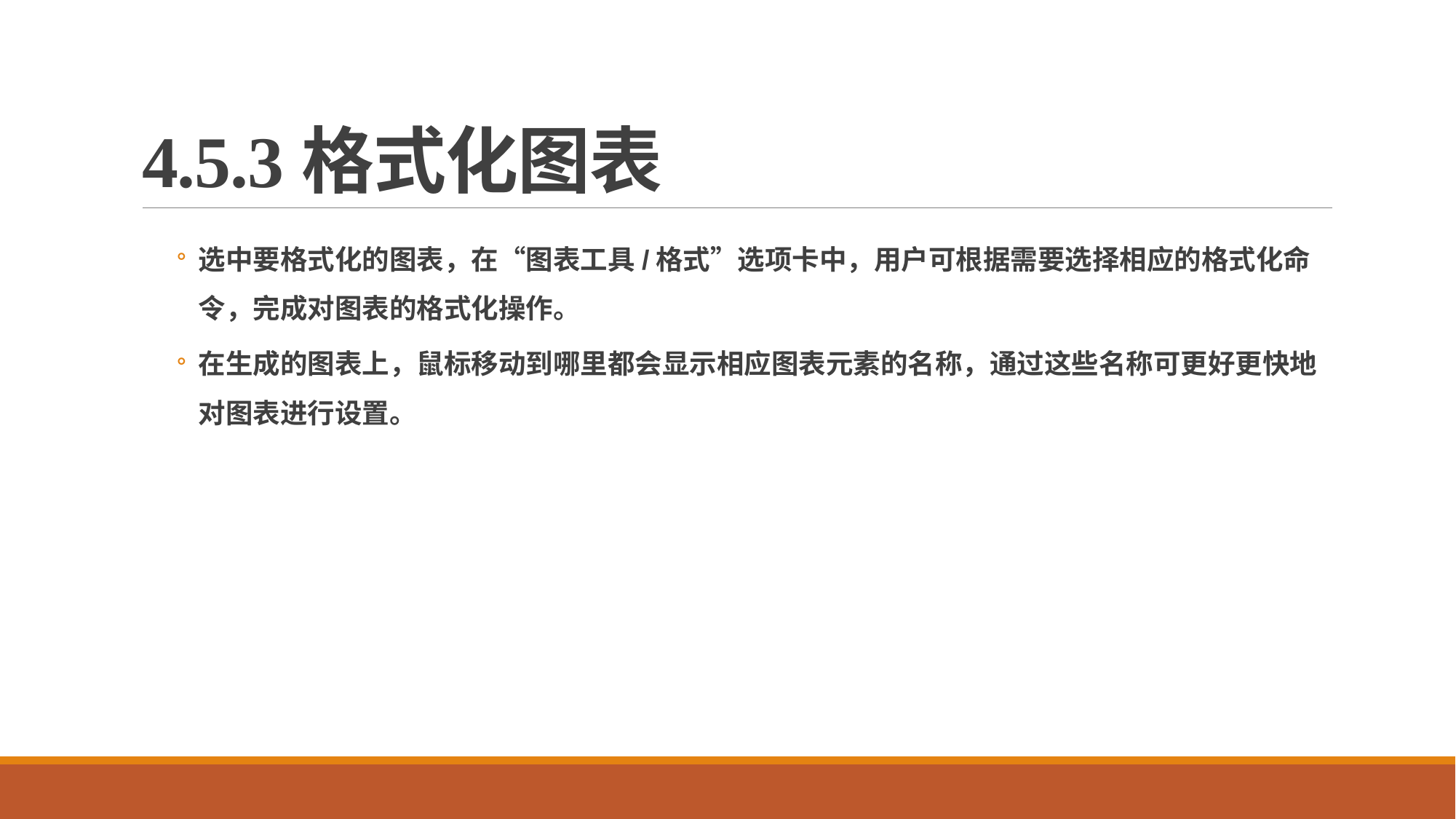

# 4.5.3格式化图表
选中要格式化的图表，在“图表工具/格式”选项卡中，用户可根据需要选择相应的格式化命令，完成对图表的格式化操作。
在生成的图表上，鼠标移动到哪里都会显示相应图表元素的名称，通过这些名称可更好更快地对图表进行设置。